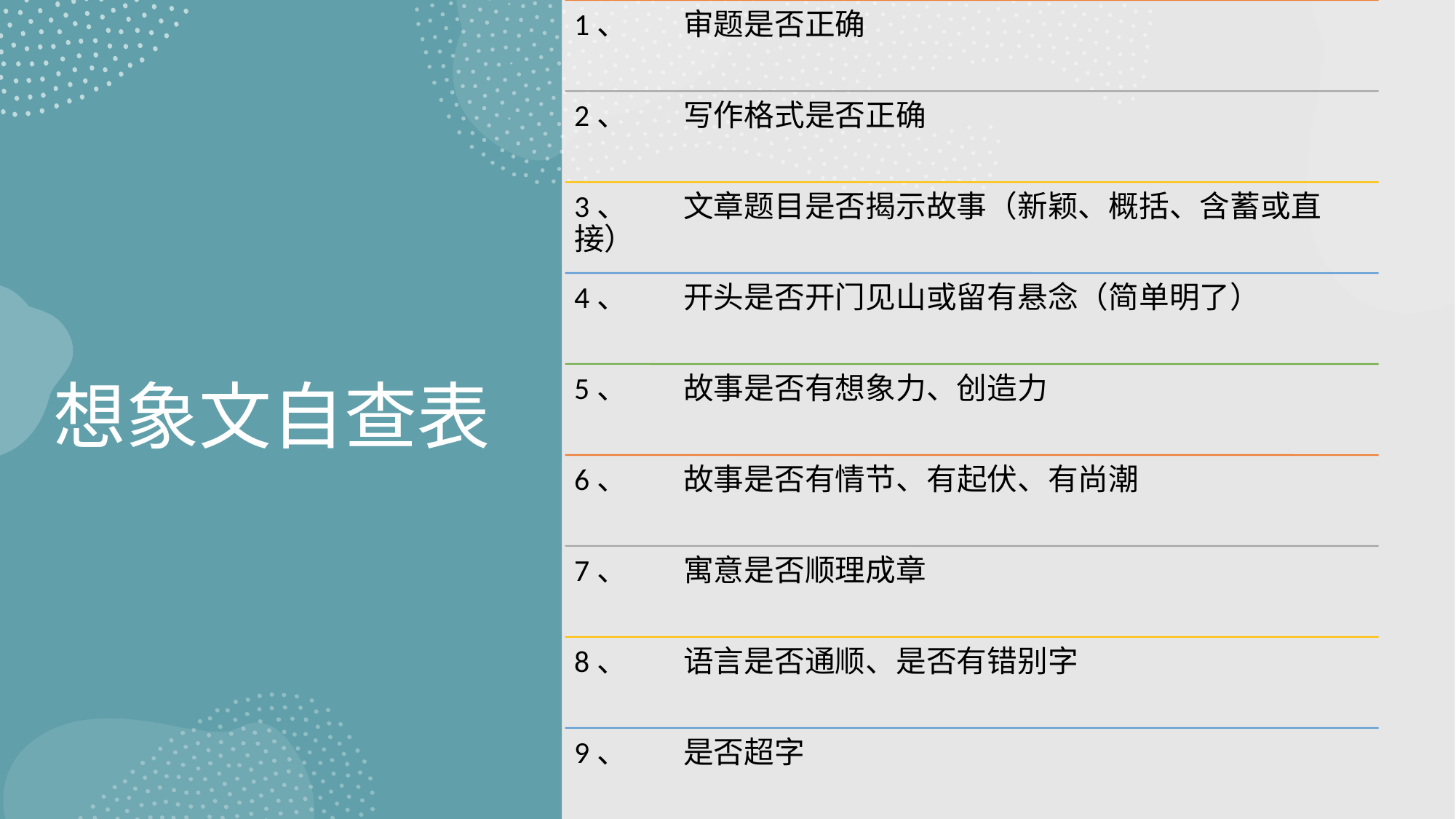

1、	审题是否正确
2、	写作格式是否正确
3、	文章题目是否揭示故事（新颖、概括、含蓄或直接）
4、	开头是否开门见山或留有悬念（简单明了）
5、	故事是否有想象力、创造力
6、	故事是否有情节、有起伏、有尚潮
7、	寓意是否顺理成章
8、	语言是否通顺、是否有错别字
9、	是否超字
# 想象文自查表